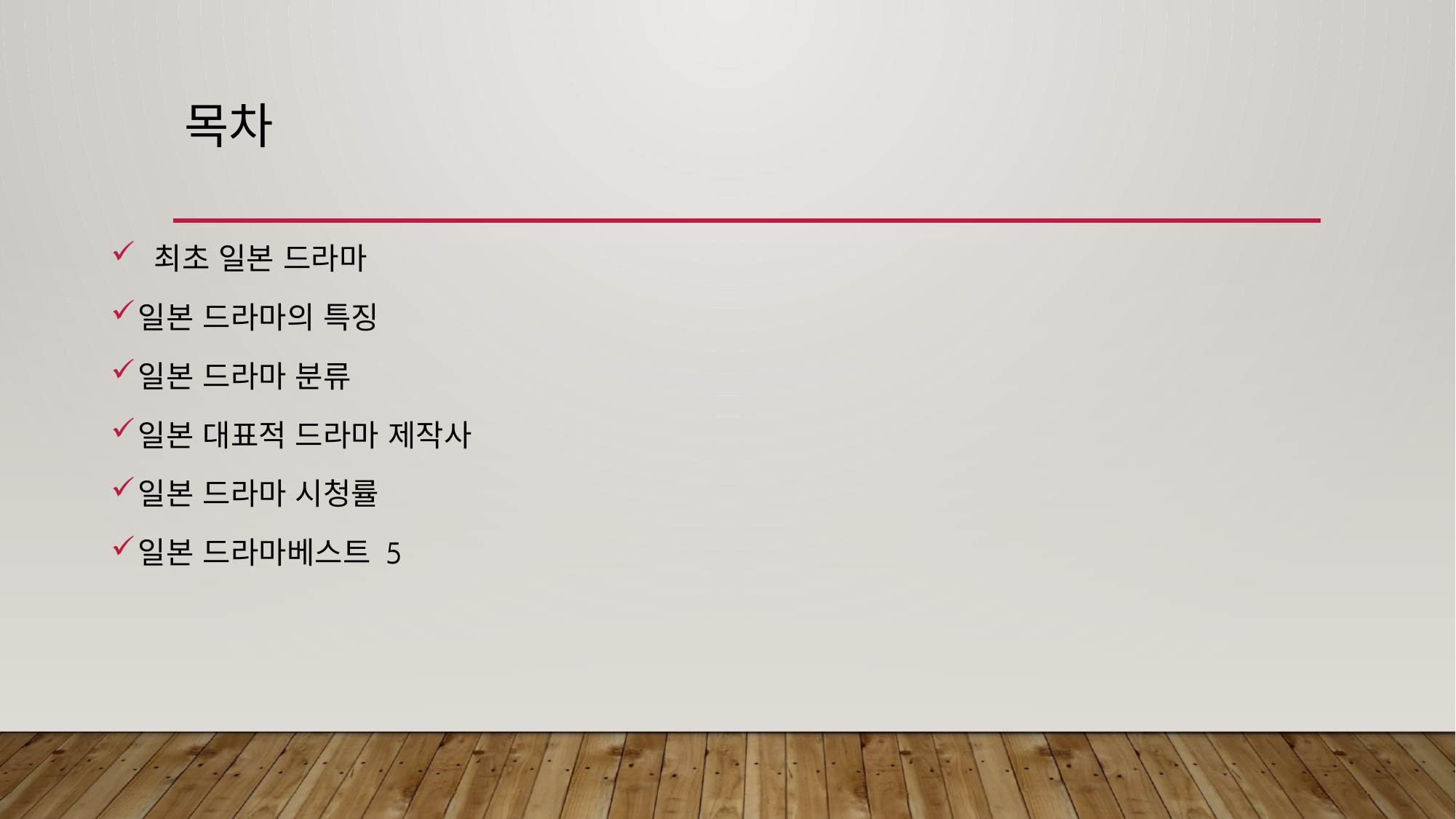

# 목차
 최초 일본 드라마
일본 드라마의 특징
일본 드라마 분류
일본 대표적 드라마 제작사
일본 드라마 시청률
일본 드라마베스트 5